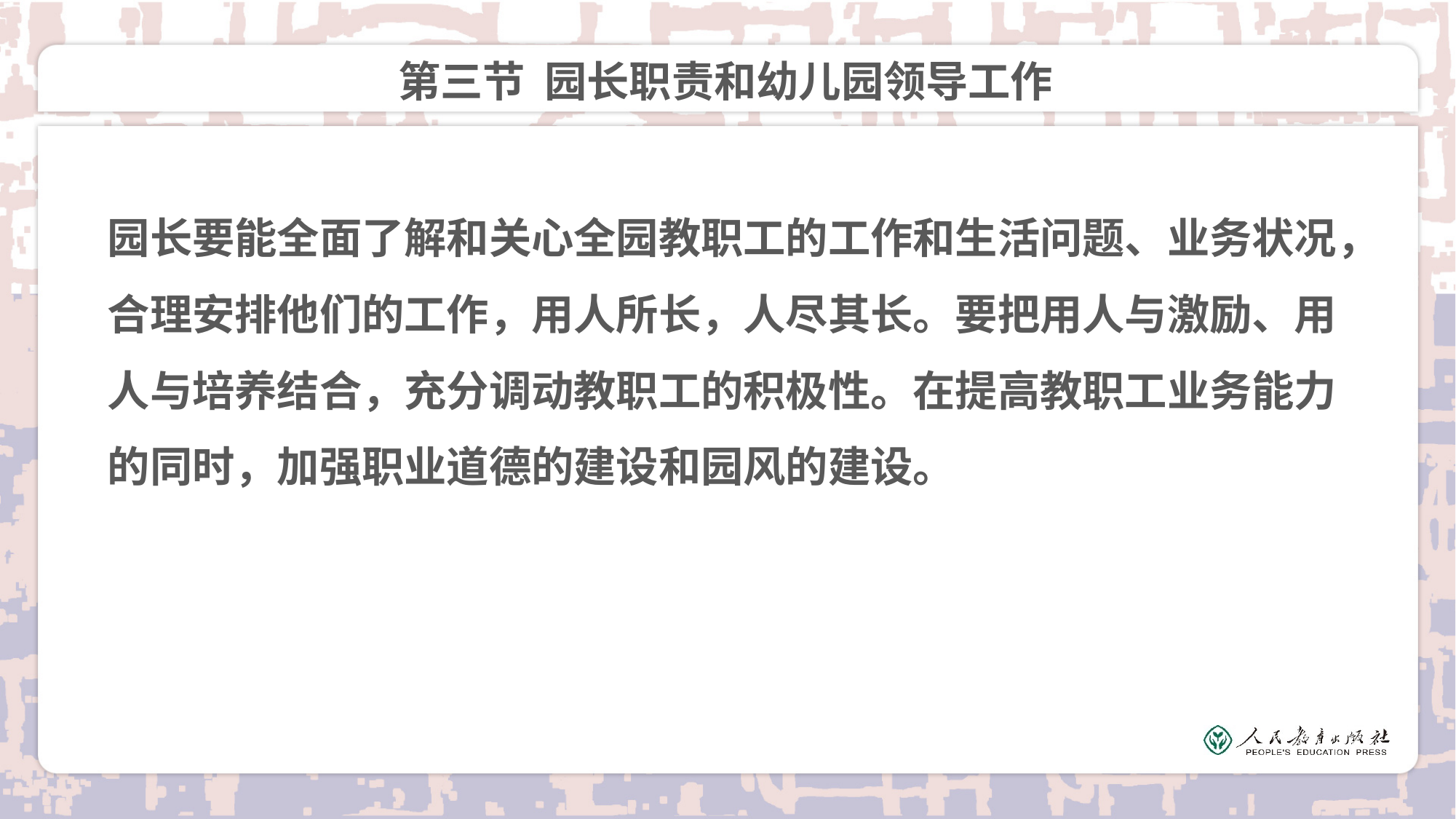

# 第三节  园长职责和幼儿园领导工作
园长要能全面了解和关心全园教职工的工作和生活问题、业务状况，合理安排他们的工作，用人所长，人尽其长。要把用人与激励、用人与培养结合，充分调动教职工的积极性。在提高教职工业务能力的同时，加强职业道德的建设和园风的建设。